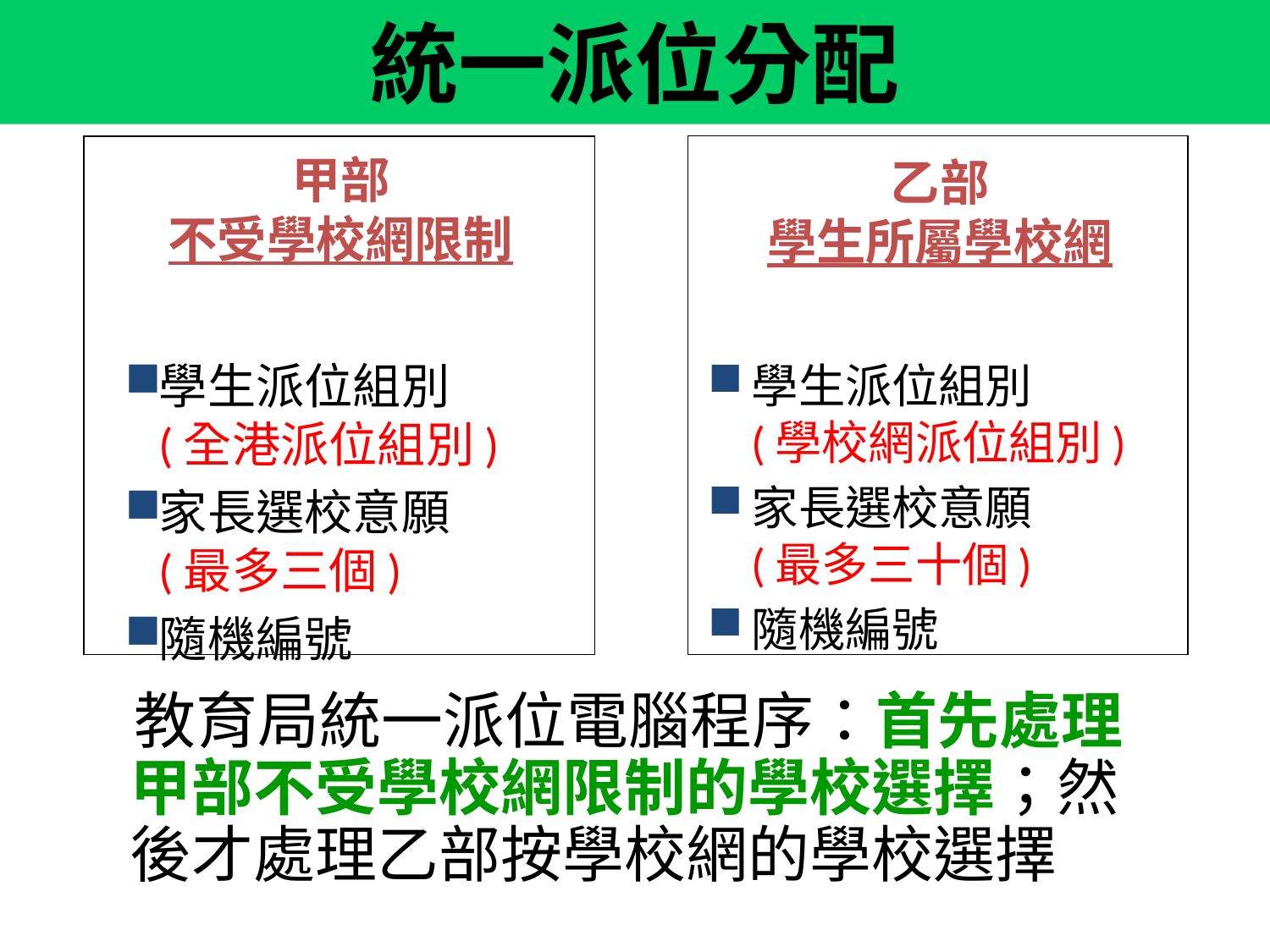

# 統一派位分配

甲部
不受學校網限制
乙部
學生所屬學校網
學生派位組別
(全港派位組別)
家長選校意願
(最多三個)
隨機編號
學生派位組別
(學校網派位組別)
家長選校意願
(最多三十個)
隨機編號
  教育局統一派位電腦程序：首先處理甲部不受學校網限制的學校選擇；然後才處理乙部按學校網的學校選擇